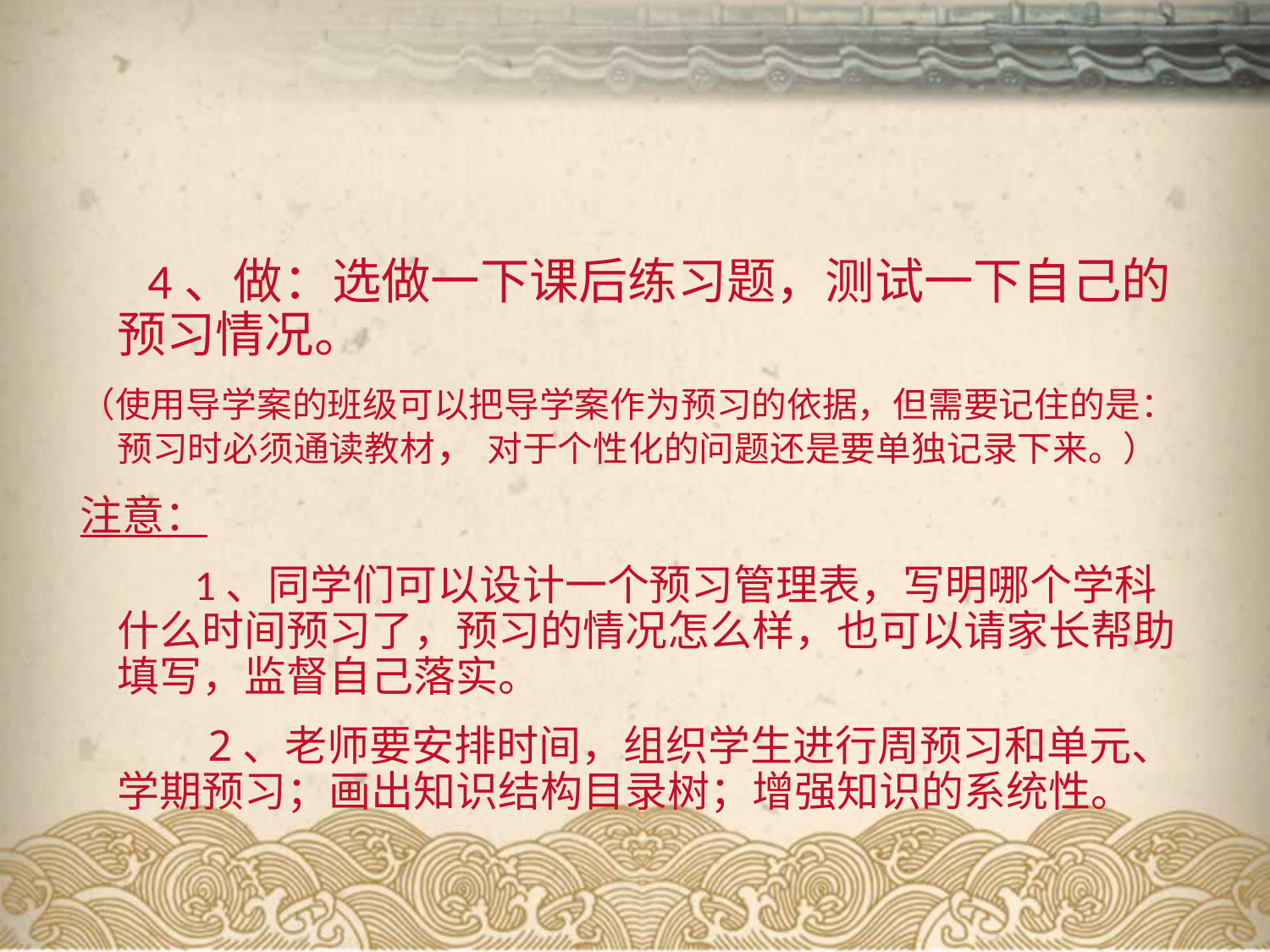

#

      4、做：选做一下课后练习题，测试一下自己的预习情况。
（使用导学案的班级可以把导学案作为预习的依据，但需要记住的是：预习时必须通读教材， 对于个性化的问题还是要单独记录下来。）
注意：
            1、同学们可以设计一个预习管理表，写明哪个学科什么时间预习了，预习的情况怎么样，也可以请家长帮助填写，监督自己落实。
     2、老师要安排时间，组织学生进行周预习和单元、学期预习；画出知识结构目录树；增强知识的系统性。